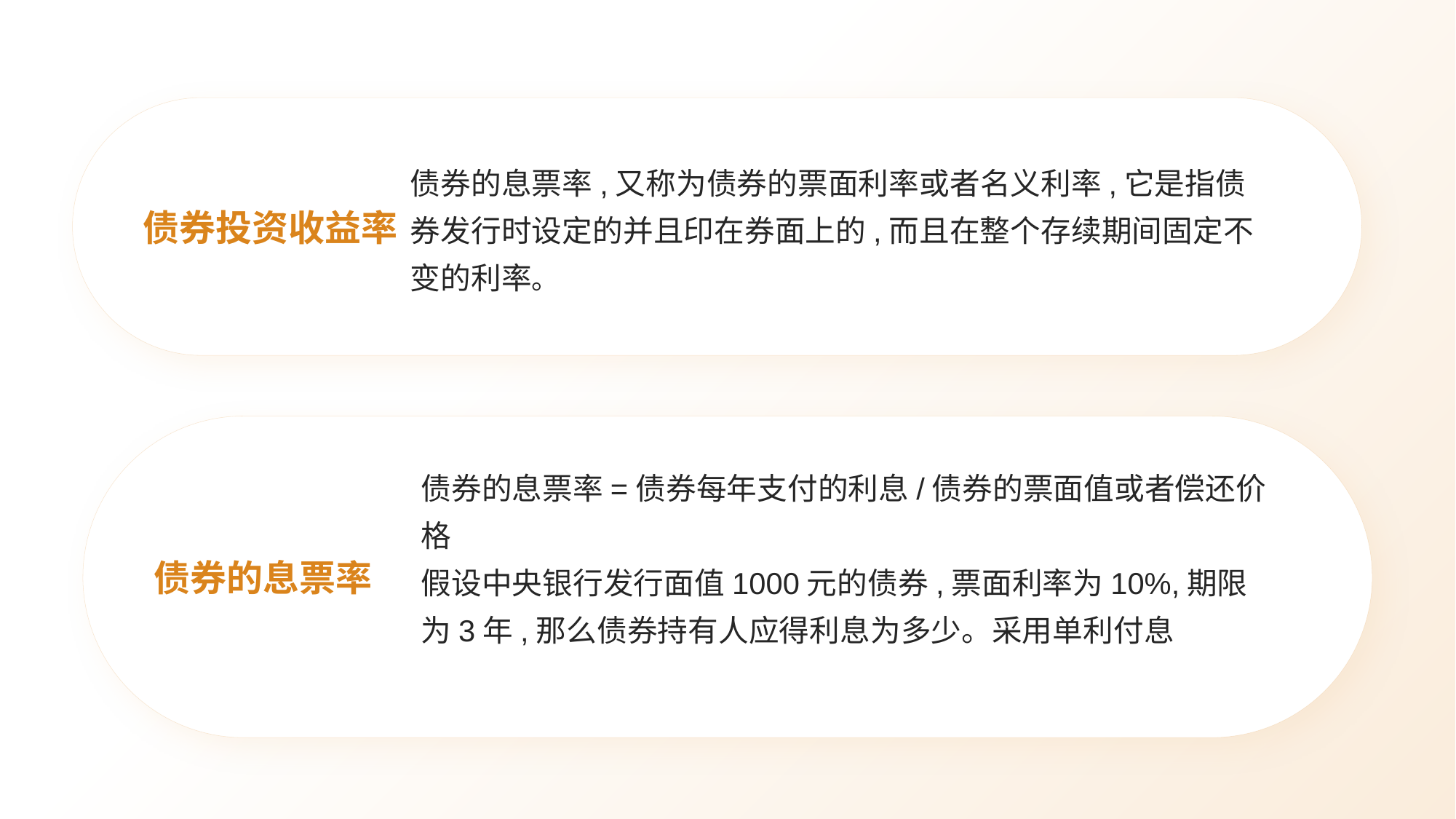

债券投资收益率
债券的息票率,又称为债券的票面利率或者名义利率,它是指债券发行时设定的并且印在券面上的,而且在整个存续期间固定不变的利率。

债券的息票率
债券的息票率=债券每年支付的利息/债券的票面值或者偿还价格
假设中央银行发行面值1000元的债券,票面利率为10%,期限为3年,那么债券持有人应得利息为多少。采用单利付息